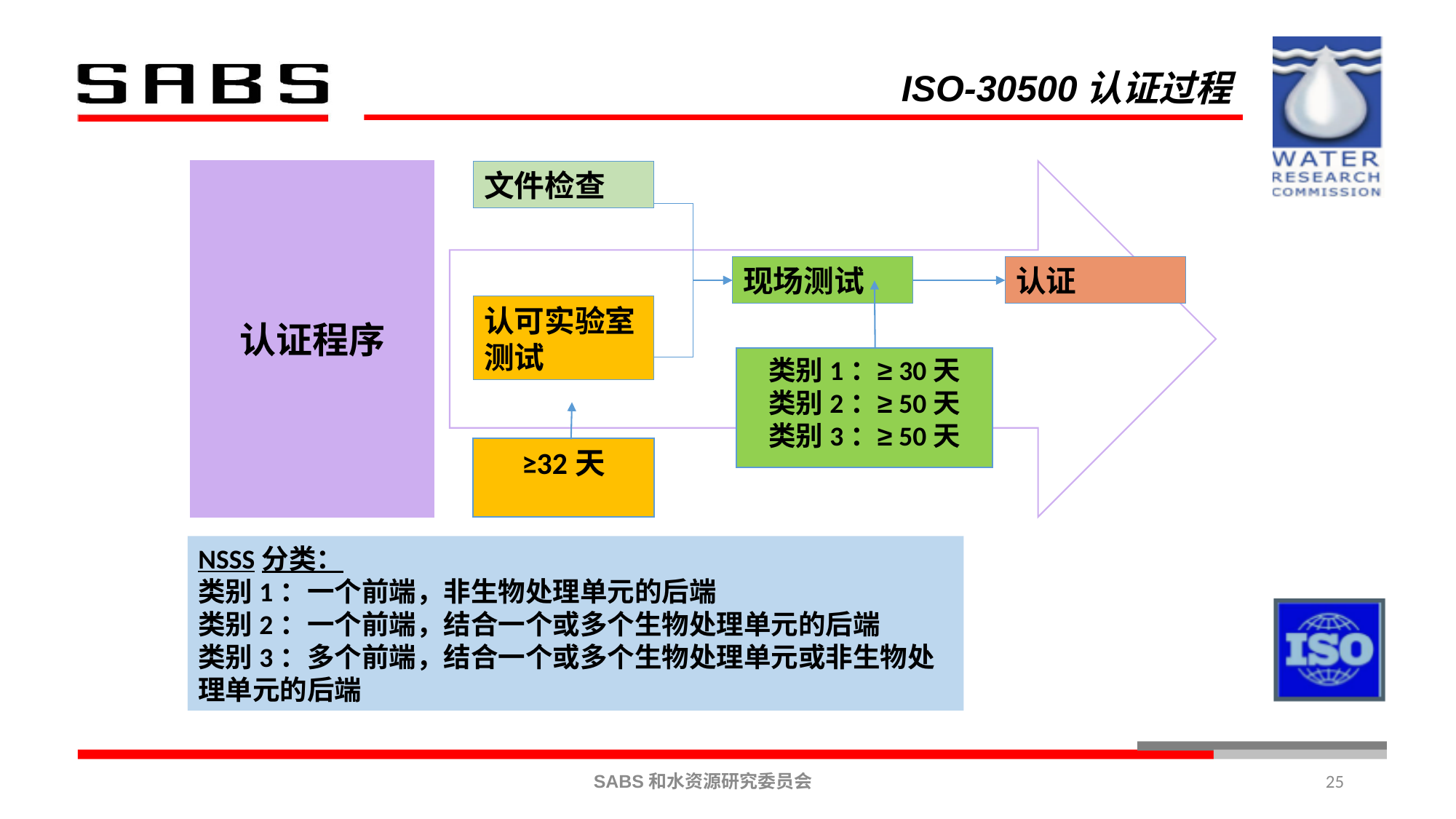

ISO-30500认证过程

认证程序

文件检查
现场测试
认证
认可实验室测试
类别1：≥30天
类别2：≥50天
类别3：≥50天

≥32天
NSSS分类：
类别1：一个前端，非生物处理单元的后端
类别2：一个前端，结合一个或多个生物处理单元的后端
类别3：多个前端，结合一个或多个生物处理单元或非生物处理单元的后端
25